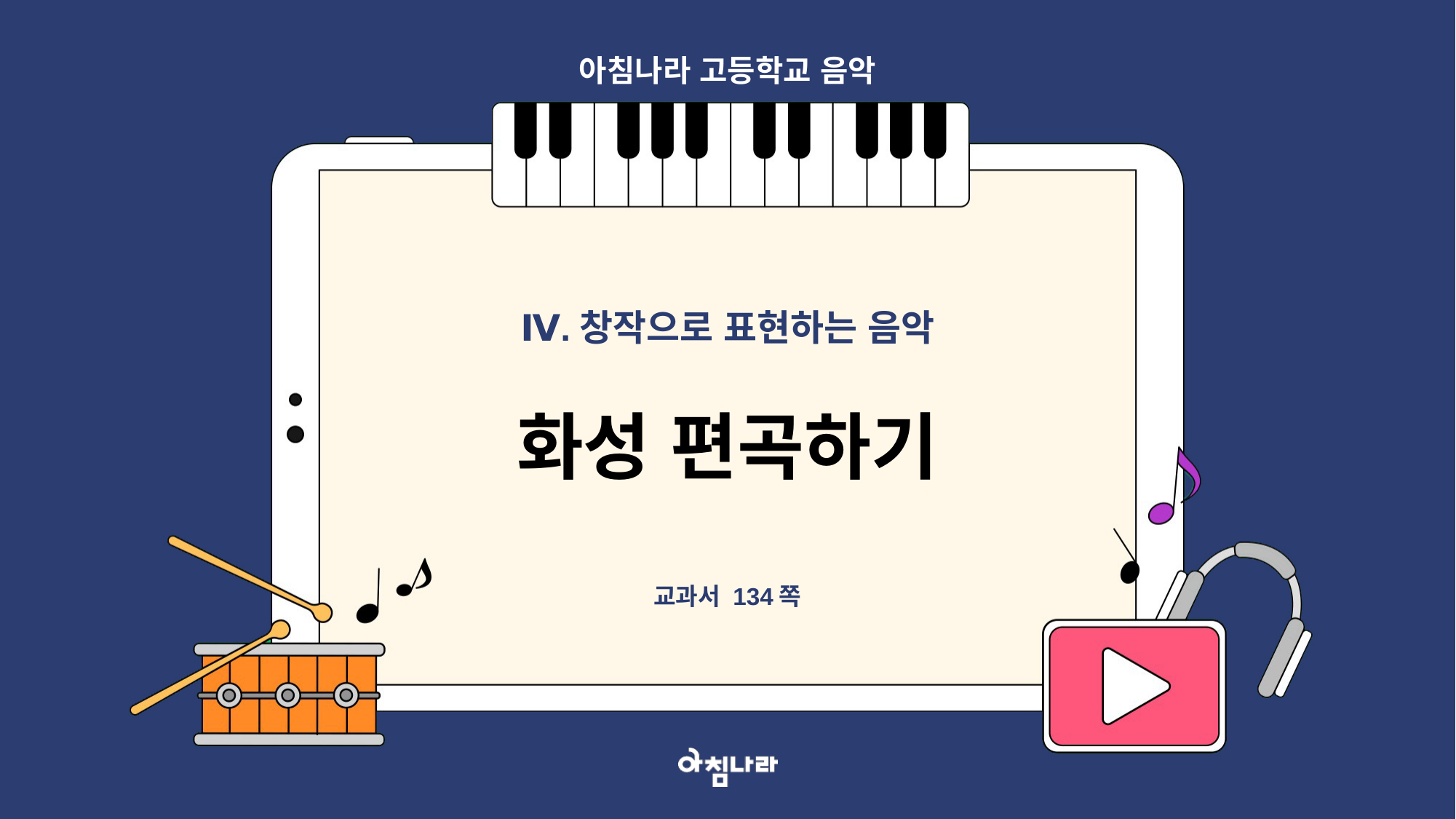

아침나라 고등학교 음악
Ⅳ.창작으로 표현하는 음악
화성 편곡하기
교과서 134쪽